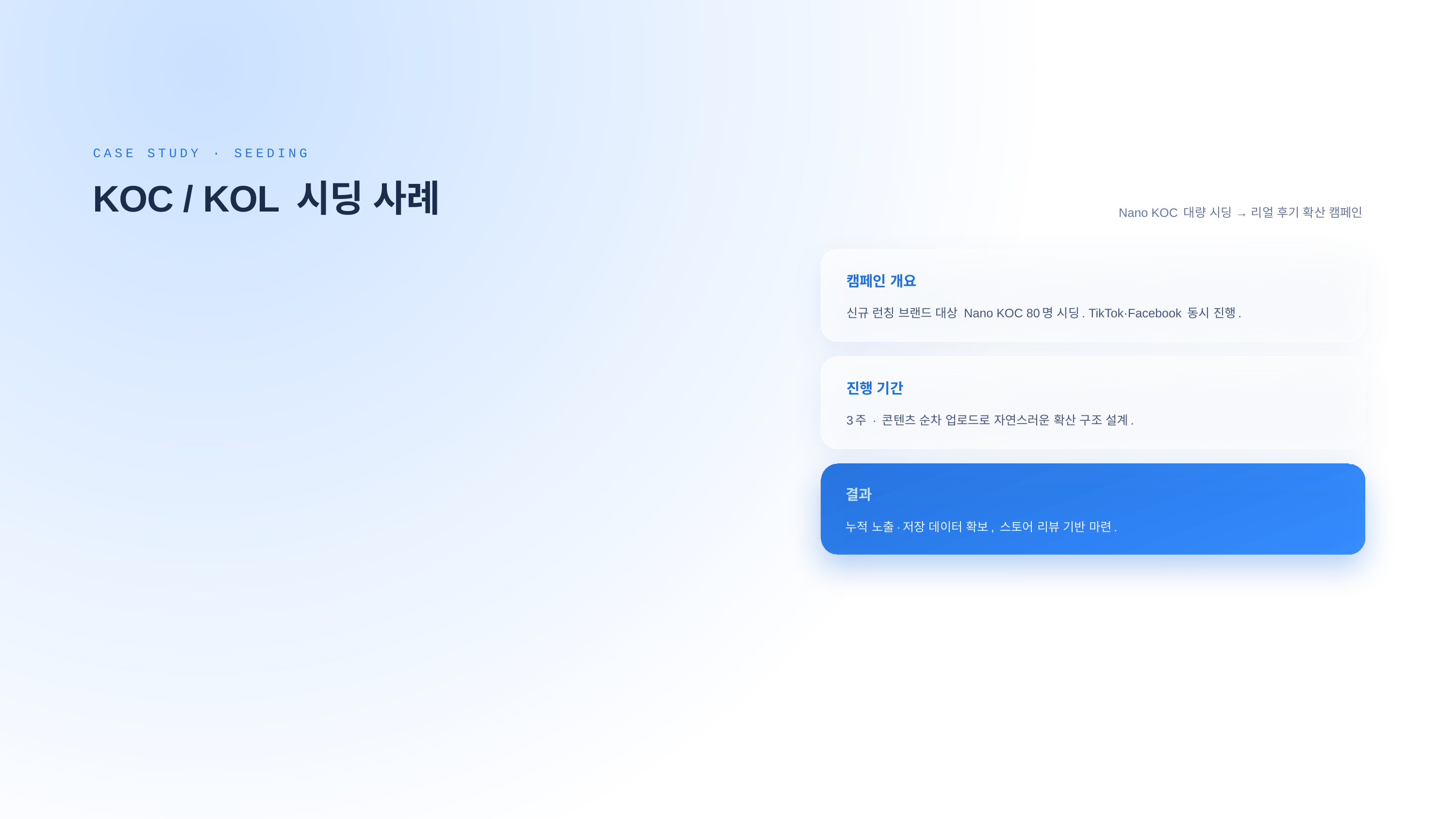

CASE STUDY · SEEDING
KOC / KOL 시딩 사례
Nano KOC 대량 시딩 → 리얼 후기 확산 캠페인

캠페인 개요
신규 런칭 브랜드 대상 Nano KOC 80명 시딩. TikTok·Facebook 동시 진행.

진행 기간
3주 · 콘텐츠 순차 업로드로 자연스러운 확산 구조 설계.

결과
누적 노출·저장 데이터 확보, 스토어 리뷰 기반 마련.